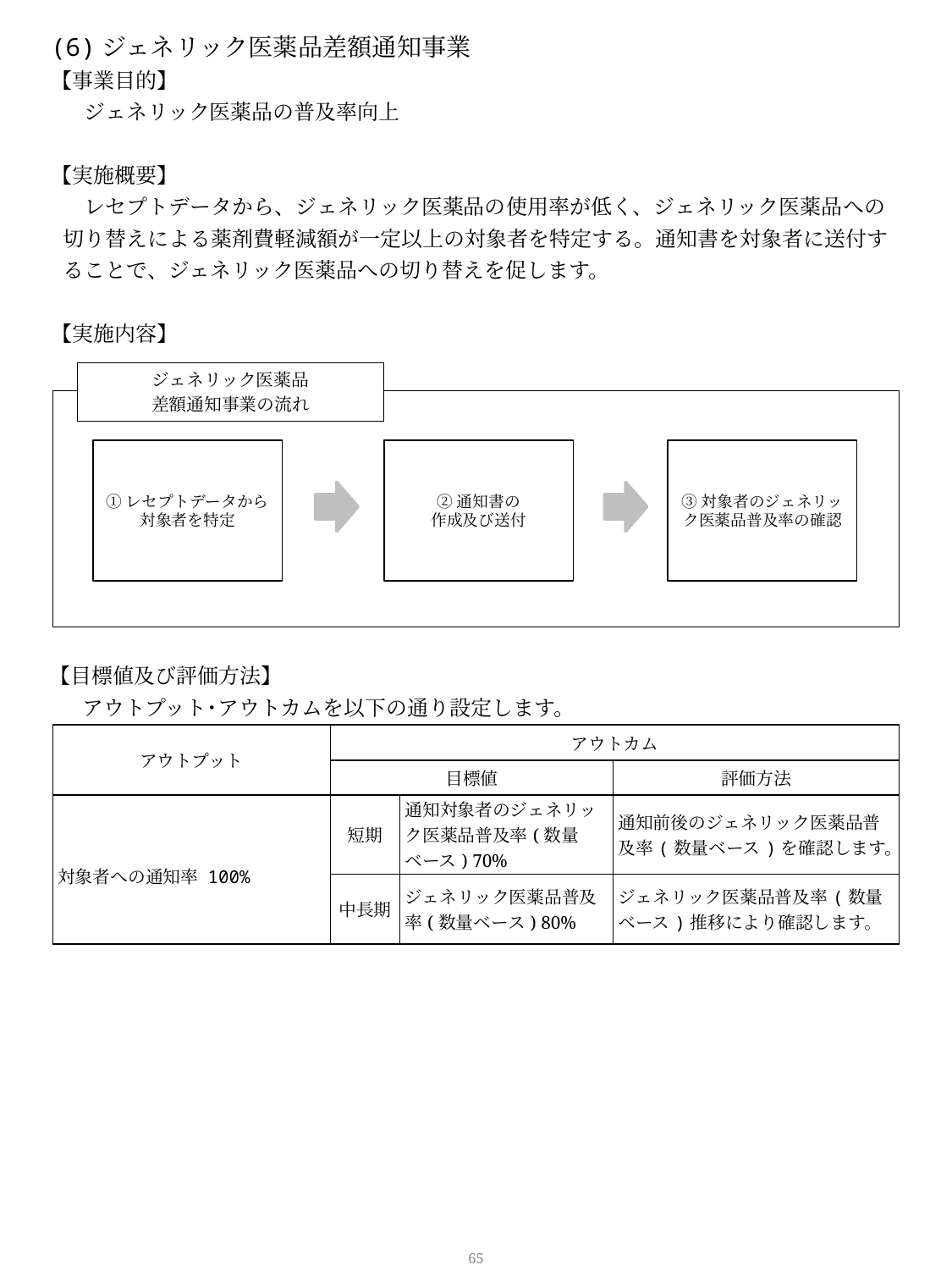

(6)ジェネリック医薬品差額通知事業
【事業目的】
　ジェネリック医薬品の普及率向上

【実施概要】
　レセプトデータから、ジェネリック医薬品の使用率が低く、ジェネリック医薬品への切り替えによる薬剤費軽減額が一定以上の対象者を特定する。通知書を対象者に送付することで、ジェネリック医薬品への切り替えを促します。

【実施内容】
ジェネリック医薬品
差額通知事業の流れ

①レセプトデータから対象者を特定
②通知書の
作成及び送付
③対象者のジェネリック医薬品普及率の確認

【目標値及び評価方法】
　アウトプット･アウトカムを以下の通り設定します。
| アウトプット | アウトカム |  |  |
| --- | --- | --- | --- |
|  | 目標値 |  | 評価方法 |
| 対象者への通知率 100% | 短期 | 通知対象者のジェネリック医薬品普及率(数量ベース) 70% | 通知前後のジェネリック医薬品普及率(数量ベース)を確認します。 |
|  | 中長期 | ジェネリック医薬品普及率(数量ベース) 80% | ジェネリック医薬品普及率(数量ベース)推移により確認します。 |
65